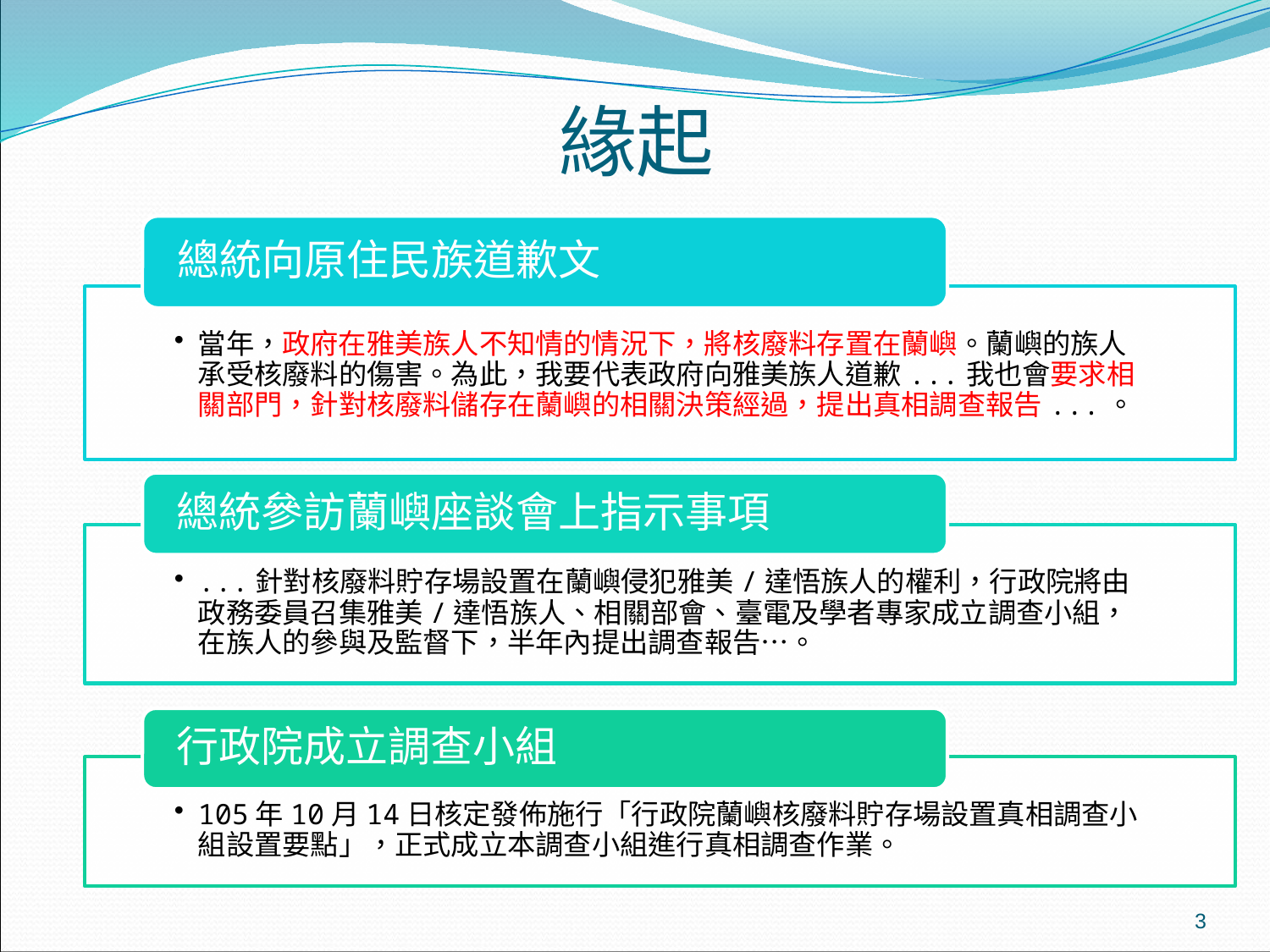

# 緣起
當年，政府在雅美族人不知情的情況下，將核廢料存置在蘭嶼。蘭嶼的族人承受核廢料的傷害。為此，我要代表政府向雅美族人道歉...我也會要求相關部門，針對核廢料儲存在蘭嶼的相關決策經過，提出真相調查報告...。
總統向原住民族道歉文
...針對核廢料貯存場設置在蘭嶼侵犯雅美/達悟族人的權利，行政院將由政務委員召集雅美/達悟族人、相關部會、臺電及學者專家成立調查小組，在族人的參與及監督下，半年內提出調查報告…。
總統參訪蘭嶼座談會上指示事項
105年10月14日核定發佈施行「行政院蘭嶼核廢料貯存場設置真相調查小組設置要點」，正式成立本調查小組進行真相調查作業。
行政院成立調查小組
3